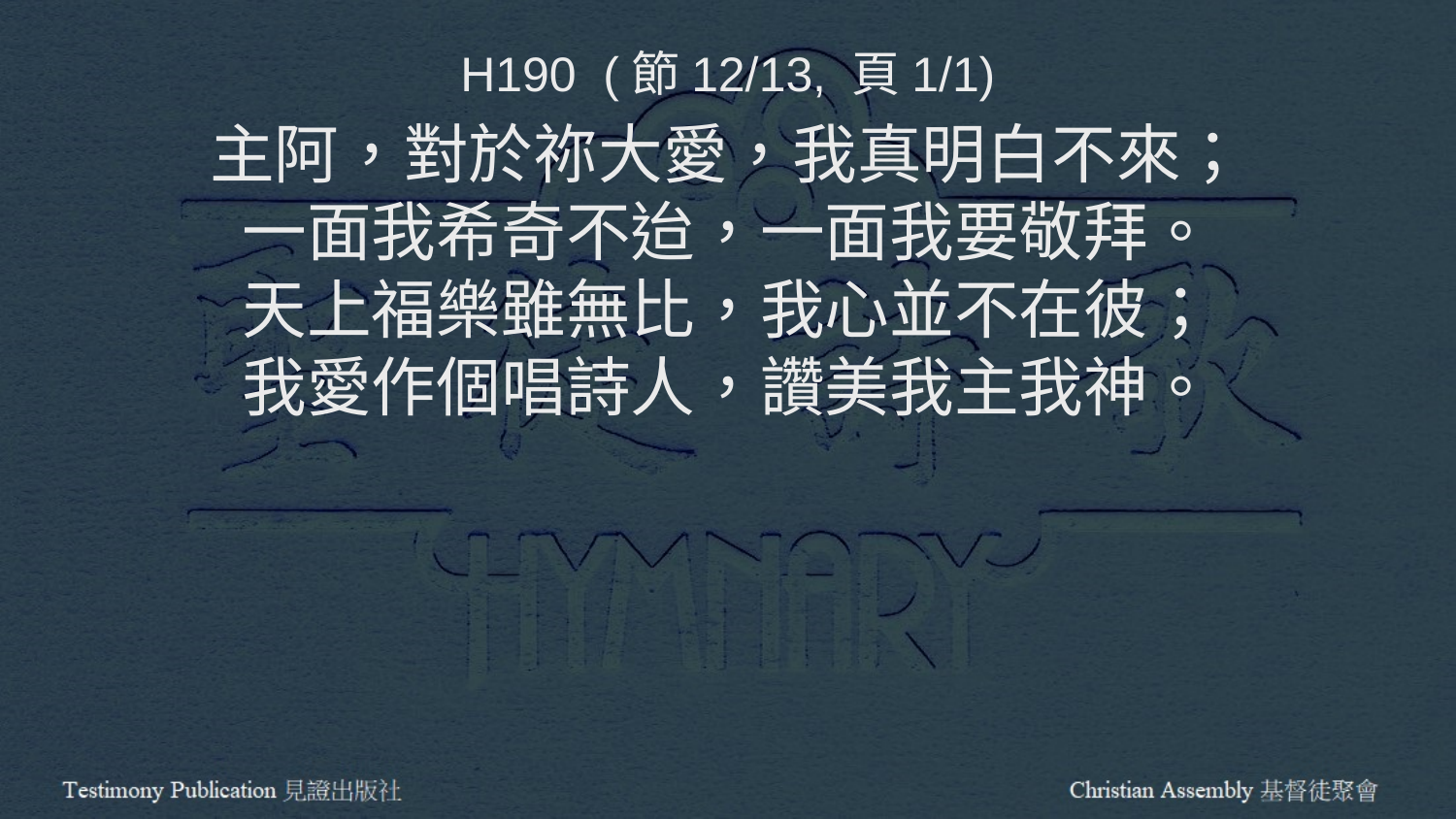

H190  (節12/13, 頁1/1)
主阿，對於祢大愛，我真明白不來；
一面我希奇不迨，一面我要敬拜。
天上福樂雖無比，我心並不在彼；
我愛作個唱詩人，讚美我主我神。